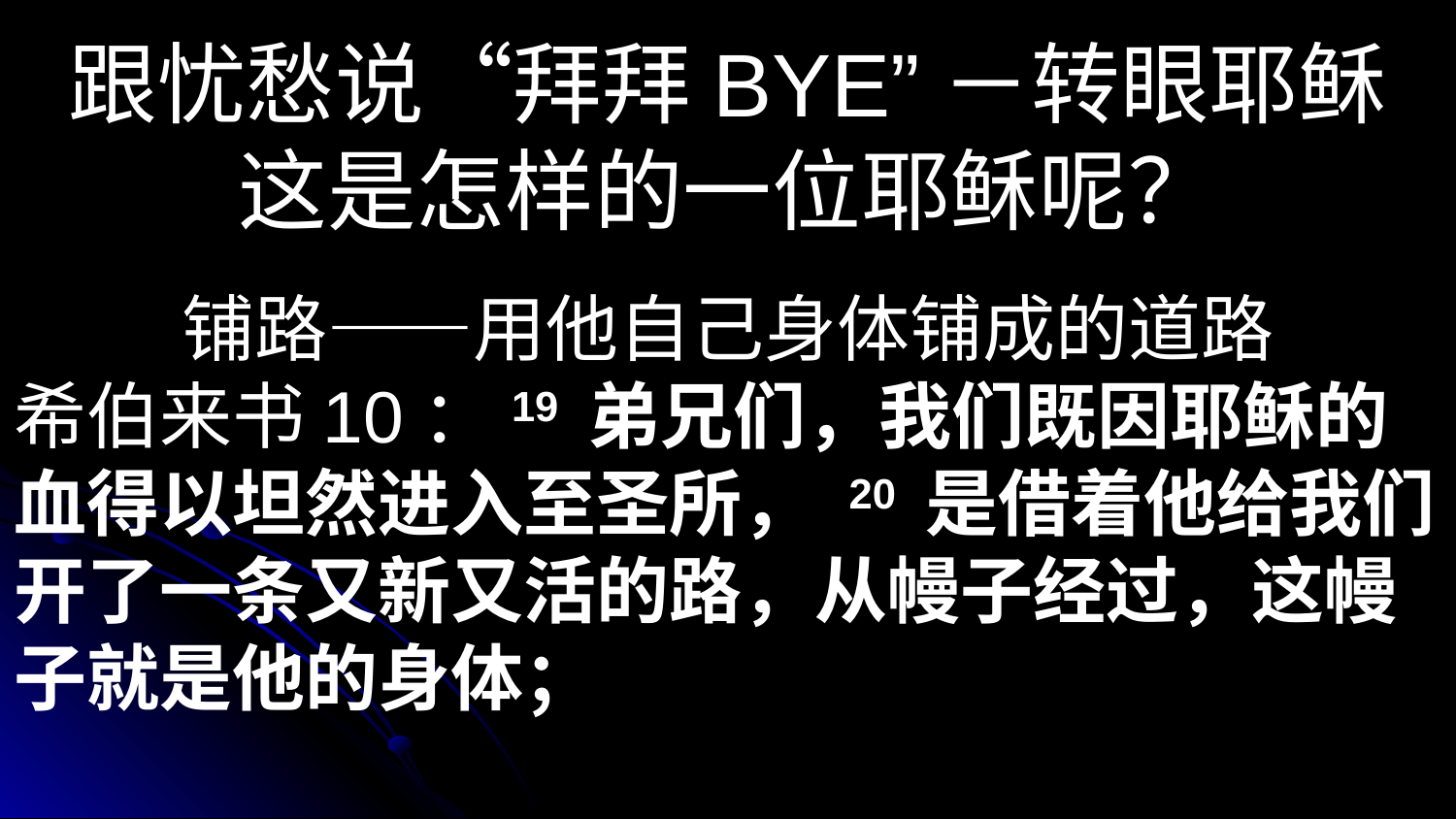

跟忧愁说“拜拜BYE”－转眼耶稣
这是怎样的一位耶稣呢？
铺路——用他自己身体铺成的道路
希伯来书10：19 弟兄们，我们既因耶稣的血得以坦然进入至圣所， 20 是借着他给我们开了一条又新又活的路，从幔子经过，这幔子就是他的身体；